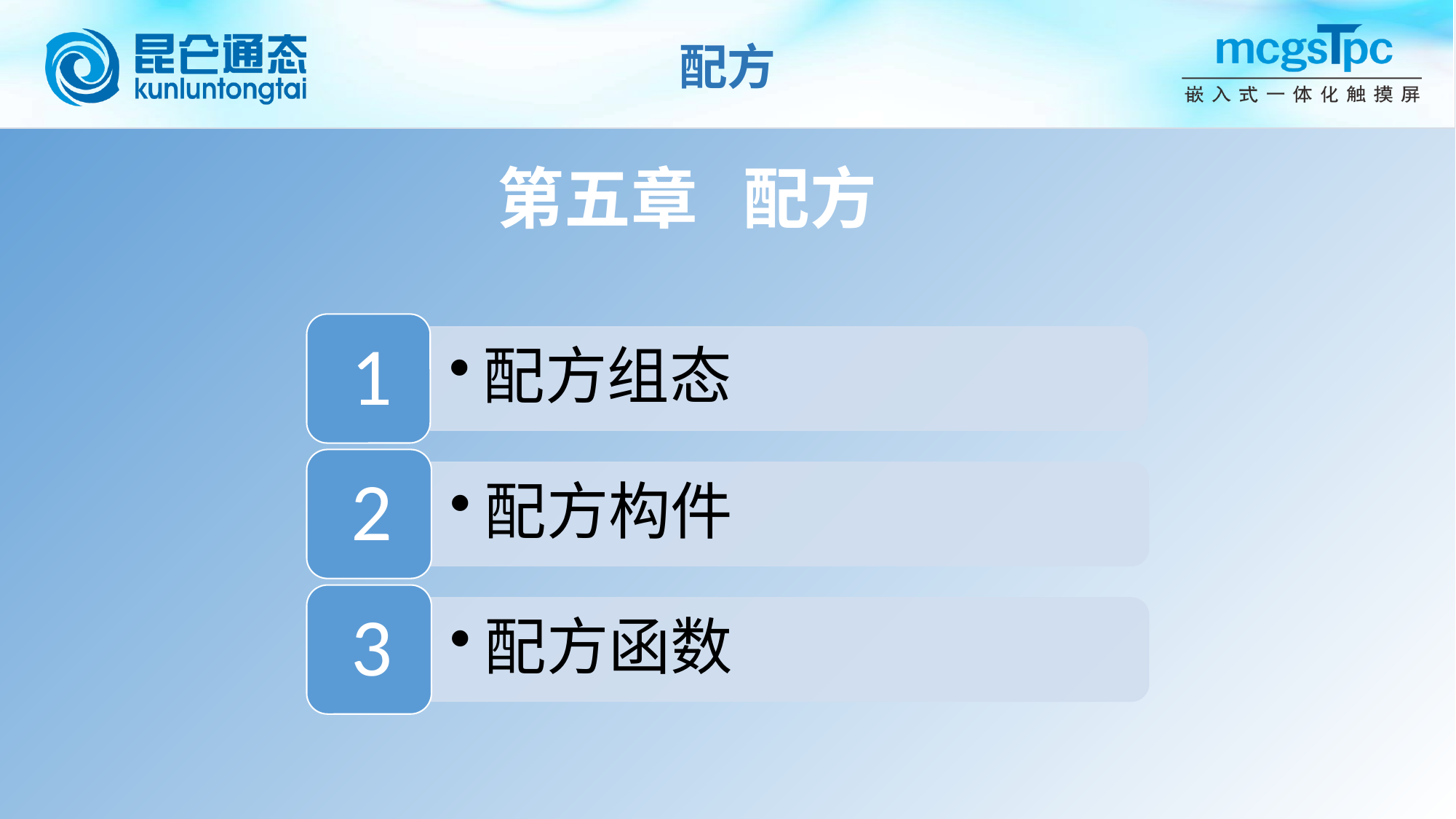

配方
第五章   配方
配方组态
1
配方构件
2
配方函数
3